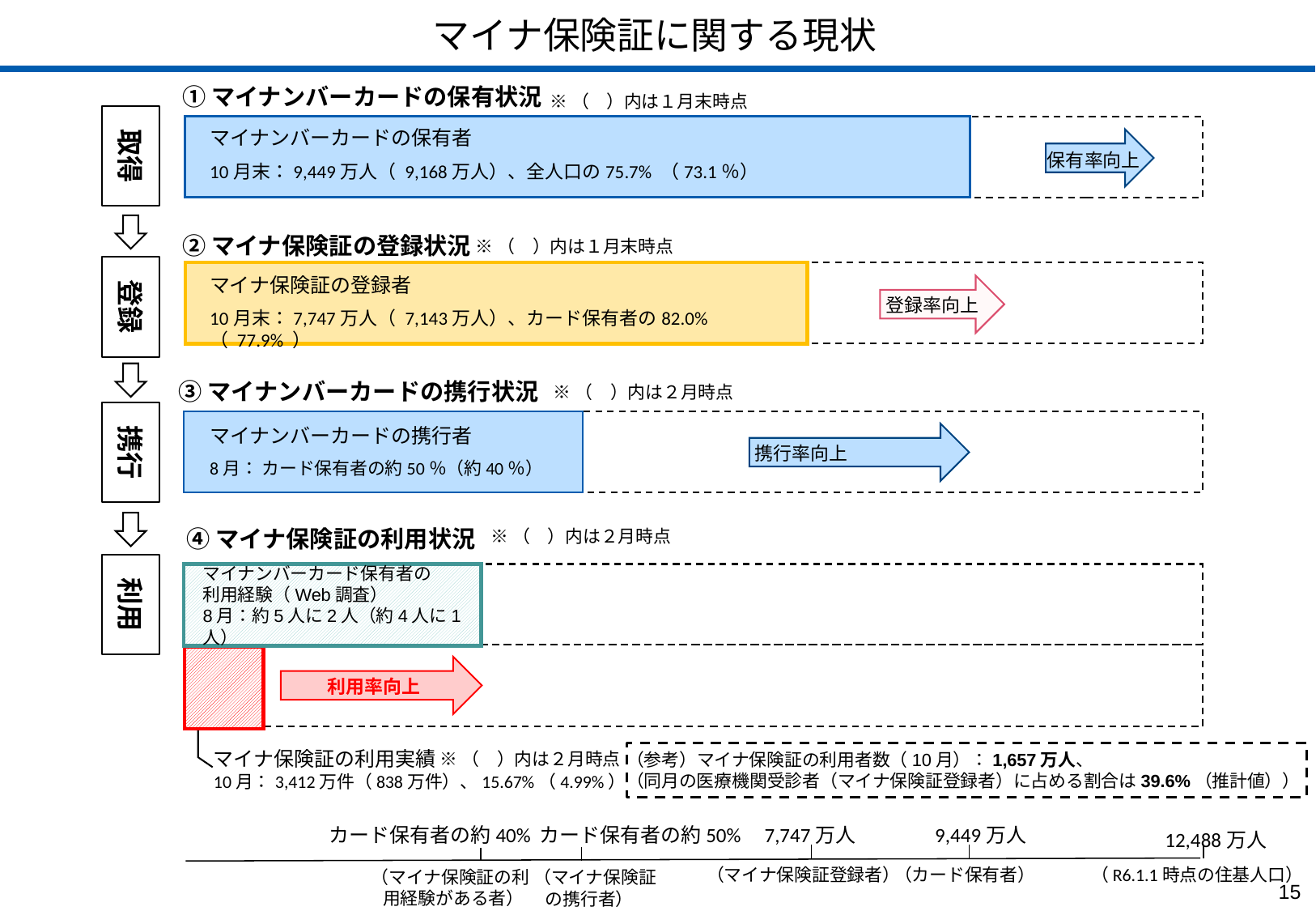

マイナ保険証に関する現状
①マイナンバーカードの保有状況
※（　）内は１月末時点
取得

マイナンバーカードの保有者
10月末：9,449万人（ 9,168万人）、全人口の75.7% （73.1％）

デジタル庁の数字
保有率向上

②マイナ保険証の登録状況
※（　）内は１月末時点
登録

マイナ保険証の登録者
10月末：7,747万人（ 7,143万人）、カード保有者の82.0%（ 77.9% ）

登録率向上
基金の数字

③マイナンバーカードの携行状況
※（　）内は２月時点
携行

マイナンバーカードの携行者

携行率向上
厚労国民アンケ
8月： カード保有者の約50％（約40％）

④マイナ保険証の利用状況
※（　）内は２月時点
利用
マイナンバーカード保有者の
利用経験（Web調査）
8月：約5人に2人（約4人に1人）

厚労国民アンケ

利用率向上

マイナ保険証の利用実績
10月：3,412万件（838万件）、15.67%（4.99%）
※（　）内は２月時点
利用人数は実数。受診者は推計（調査課）
（参考）マイナ保険証の利用者数（10月）：1,657万人、
（同月の医療機関受診者（マイナ保険証登録者）に占める割合は39.6%（推計値））
7,747万人
カード保有者の約40%
9,449万人
カード保有者の約50%
12,488万人
（マイナ保険証登録者）
（カード保有者）
（R6.1.1時点の住基人口）
（マイナ保険証の利用経験がある者）
（マイナ保険証の携行者）
15